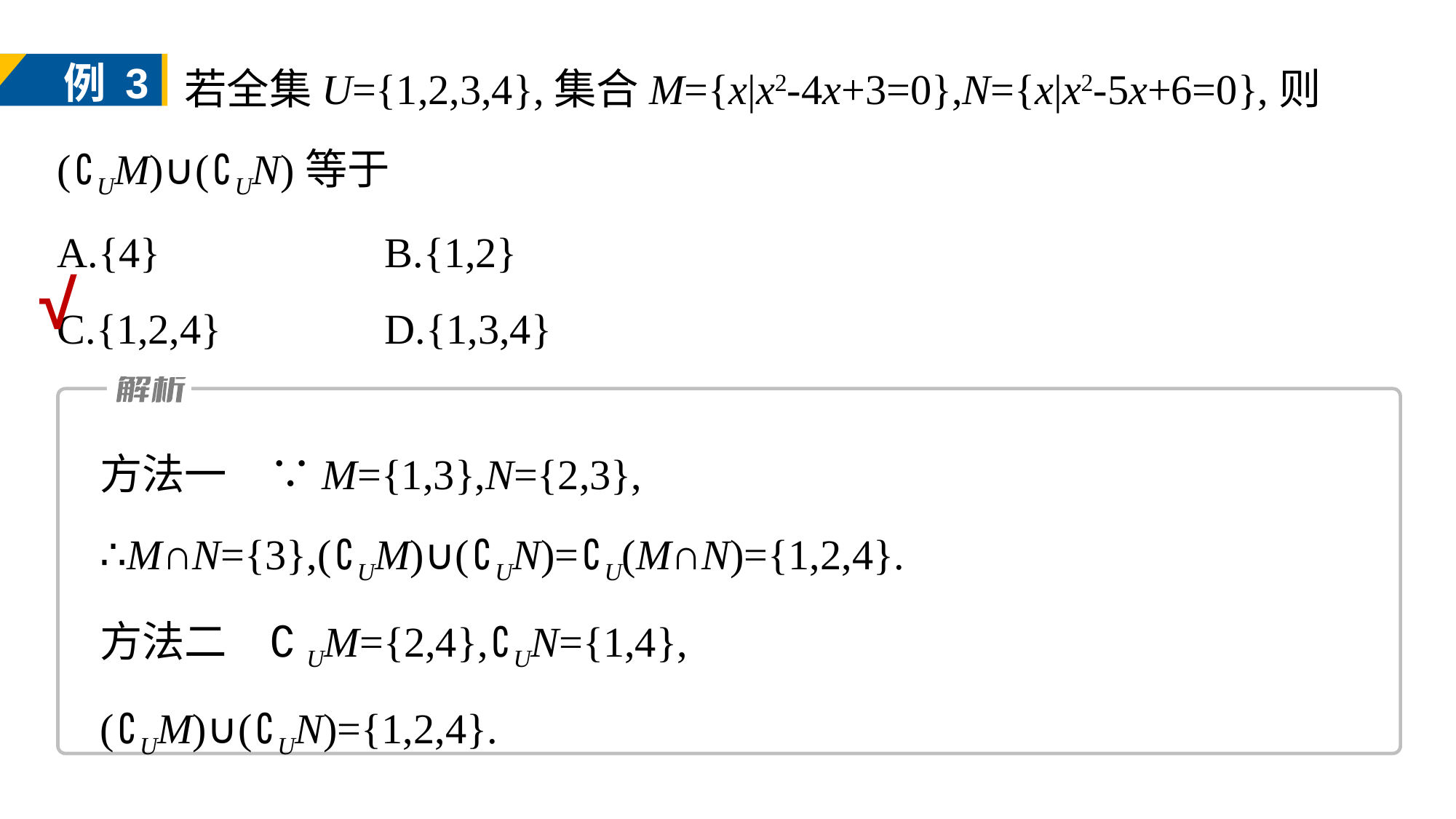

若全集U={1,2,3,4},集合M={x|x2-4x+3=0},N={x|x2-5x+6=0},则(∁UM)∪(∁UN)等于
A.{4}		B.{1,2}
C.{1,2,4}		D.{1,3,4}
例 3

√

方法一　∵M={1,3},N={2,3},
∴M∩N={3},(∁UM)∪(∁UN)=∁U(M∩N)={1,2,4}.
方法二　∁UM={2,4},∁UN={1,4},
(∁UM)∪(∁UN)={1,2,4}.